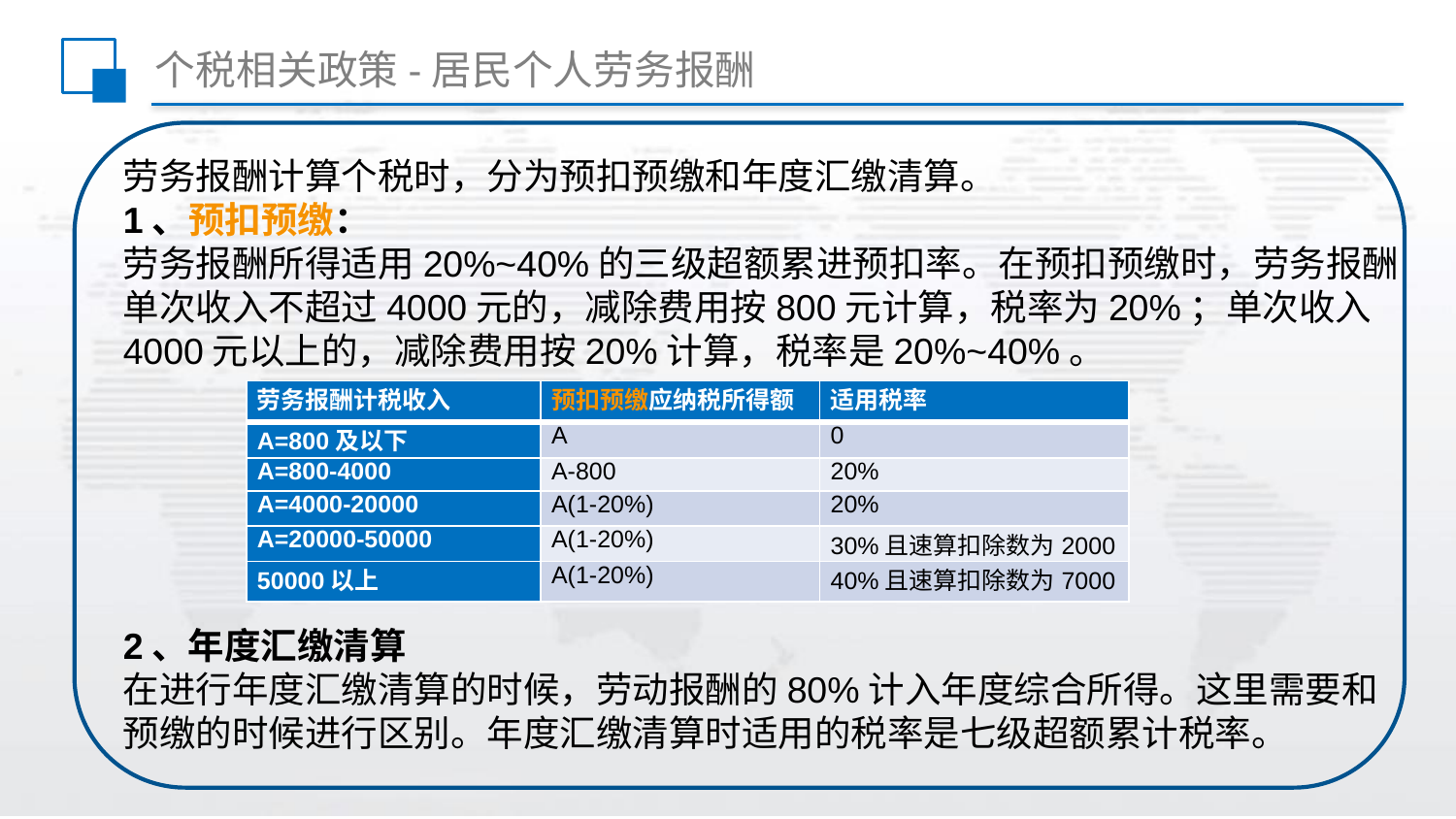

# 个税相关政策-居民个人劳务报酬

劳务报酬计算个税时，分为预扣预缴和年度汇缴清算。
1、预扣预缴：
劳务报酬所得适用20%~40%的三级超额累进预扣率。在预扣预缴时，劳务报酬单次收入不超过4000元的，减除费用按800元计算，税率为20%；单次收入4000元以上的，减除费用按20%计算，税率是20%~40%。
| 劳务报酬计税收入 | 预扣预缴应纳税所得额 | 适用税率 |
| --- | --- | --- |
| A=800及以下 | A | 0 |
| A=800-4000 | A-800 | 20% |
| A=4000-20000 | A(1-20%) | 20% |
| A=20000-50000 | A(1-20%) | 30%且速算扣除数为2000 |
| 50000以上 | A(1-20%) | 40%且速算扣除数为7000 |
2、年度汇缴清算
在进行年度汇缴清算的时候，劳动报酬的80%计入年度综合所得。这里需要和预缴的时候进行区别。年度汇缴清算时适用的税率是七级超额累计税率。